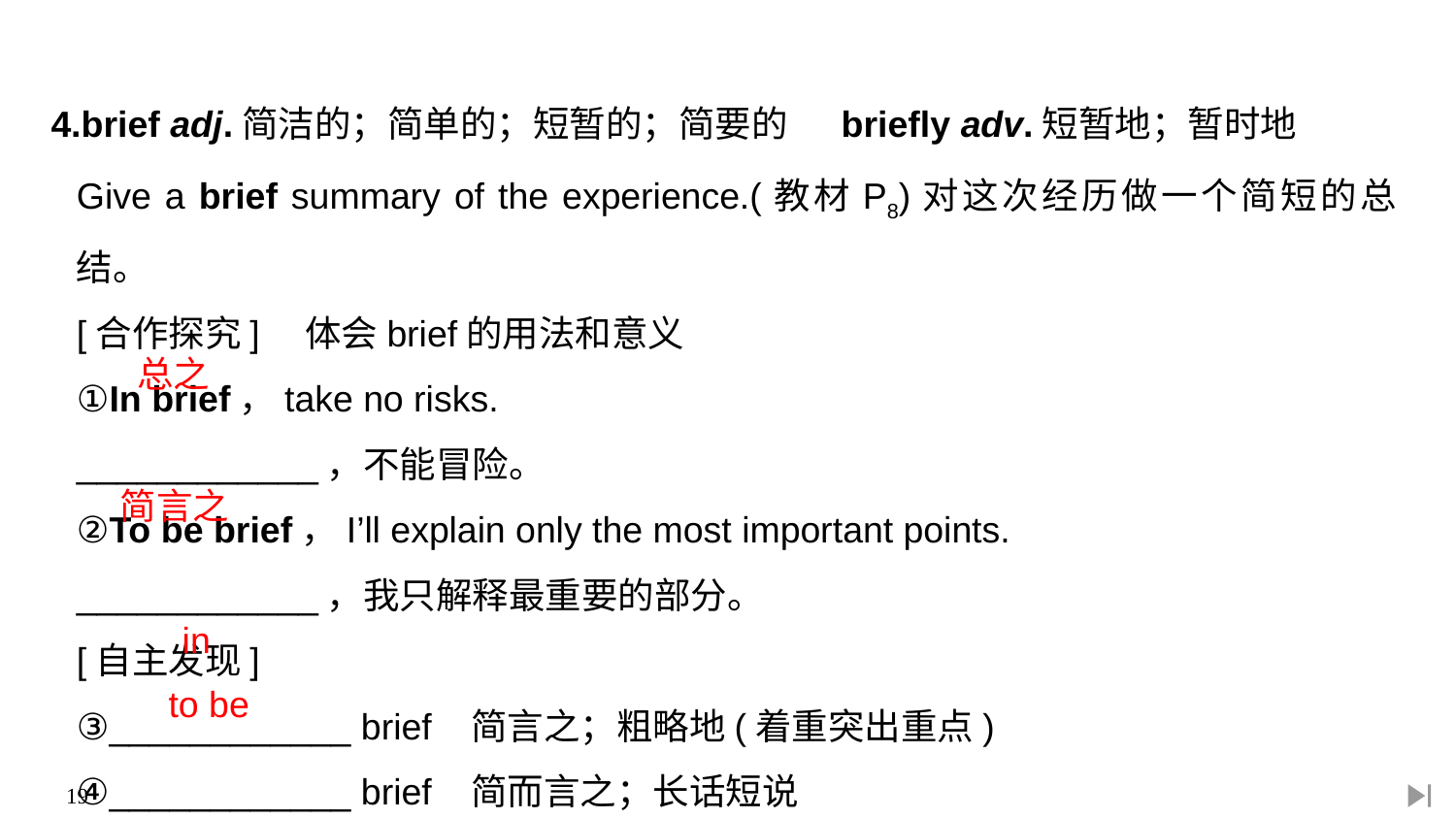

4.brief adj.简洁的；简单的；短暂的；简要的　 briefly adv.短暂地；暂时地
Give a brief summary of the experience.(教材P8)对这次经历做一个简短的总结。
[合作探究]　体会brief的用法和意义
①In brief，take no risks.
____________，不能冒险。
②To be brief，I’ll explain only the most important points.
____________，我只解释最重要的部分。
[自主发现]
③____________ brief   简言之；粗略地(着重突出重点)
④____________ brief   简而言之；长话短说
总之
简言之
in
to be